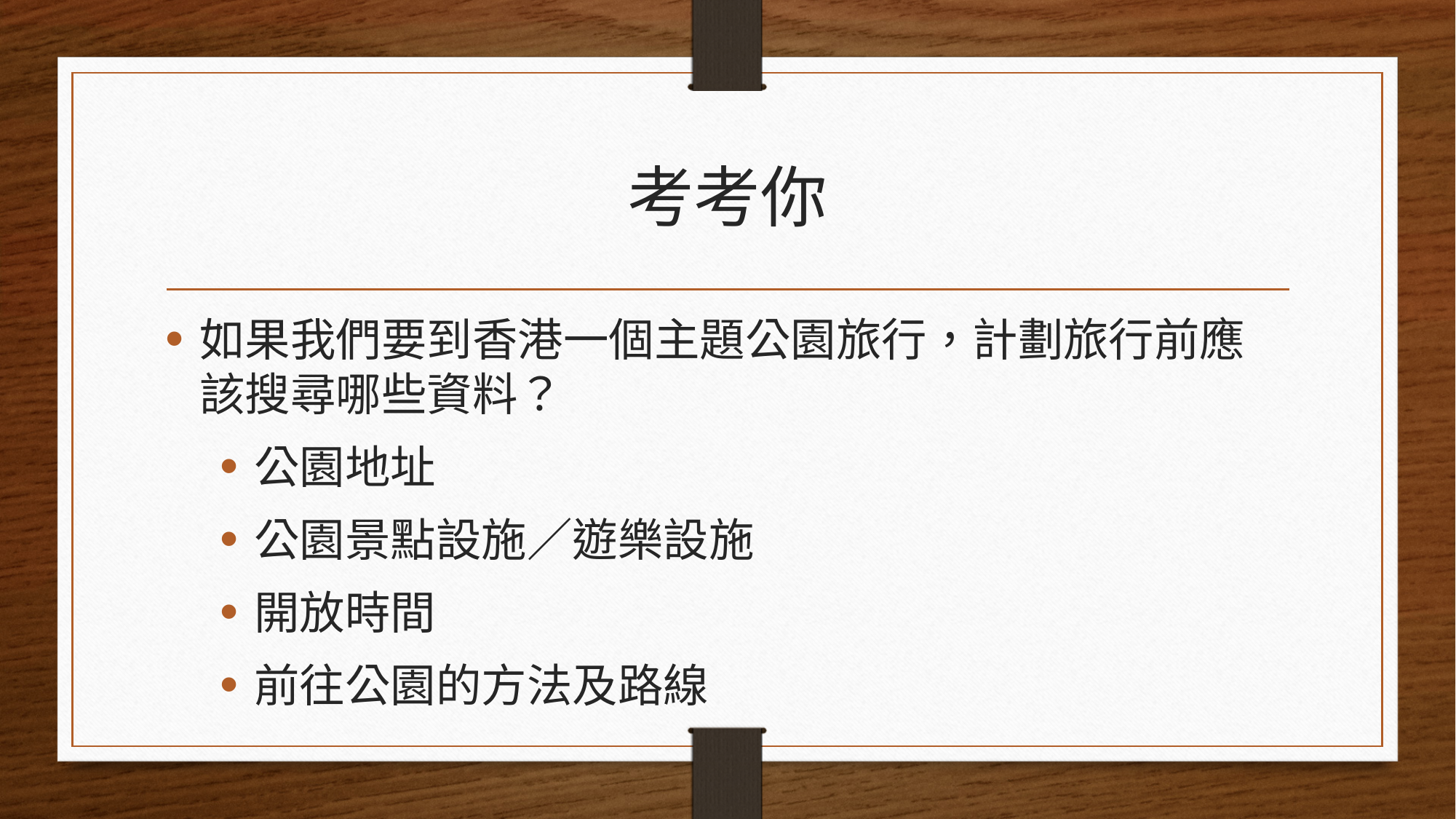

# 考考你
如果我們要到香港一個主題公園旅行，計劃旅行前應該搜尋哪些資料？
公園地址
公園景點設施／遊樂設施
開放時間
前往公園的方法及路線